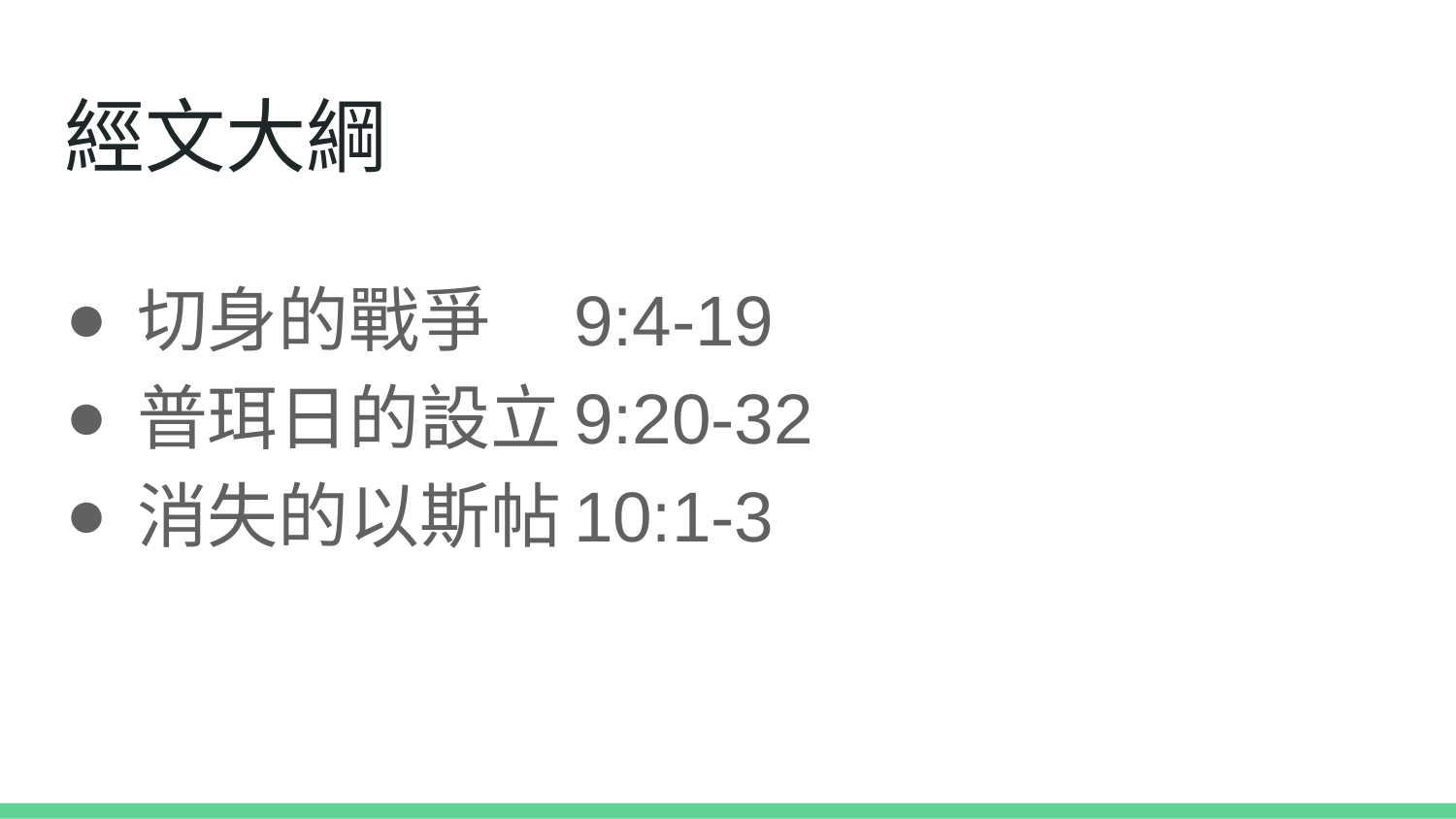

# 經文大綱
切身的戰爭	9:4-19
普珥日的設立	9:20-32
消失的以斯帖	10:1-3